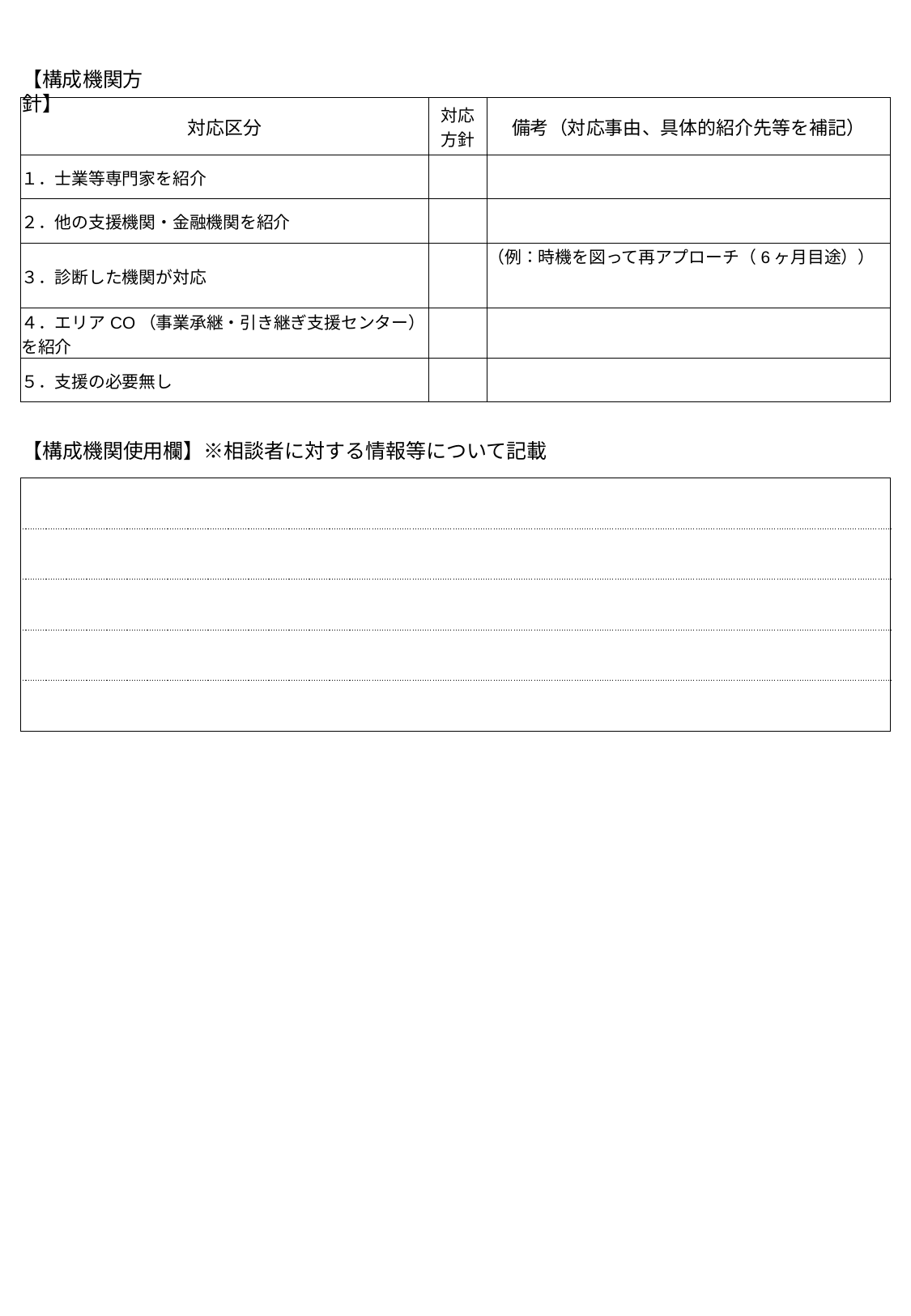

【構成機関方針】
| 対応区分 | 対応 方針 | 備考（対応事由、具体的紹介先等を補記） |
| --- | --- | --- |
| １．士業等専門家を紹介 |  |  |
| ２．他の支援機関・金融機関を紹介 |  |  |
| ３．診断した機関が対応 |  | （例：時機を図って再アプローチ（6ヶ月目途）） |
| ４．エリアCO（事業承継・引き継ぎ支援センター）を紹介 |  |  |
| ５．支援の必要無し |  |  |
【構成機関使用欄】※相談者に対する情報等について記載
|  |
| --- |
|  |
|  |
|  |
|  |